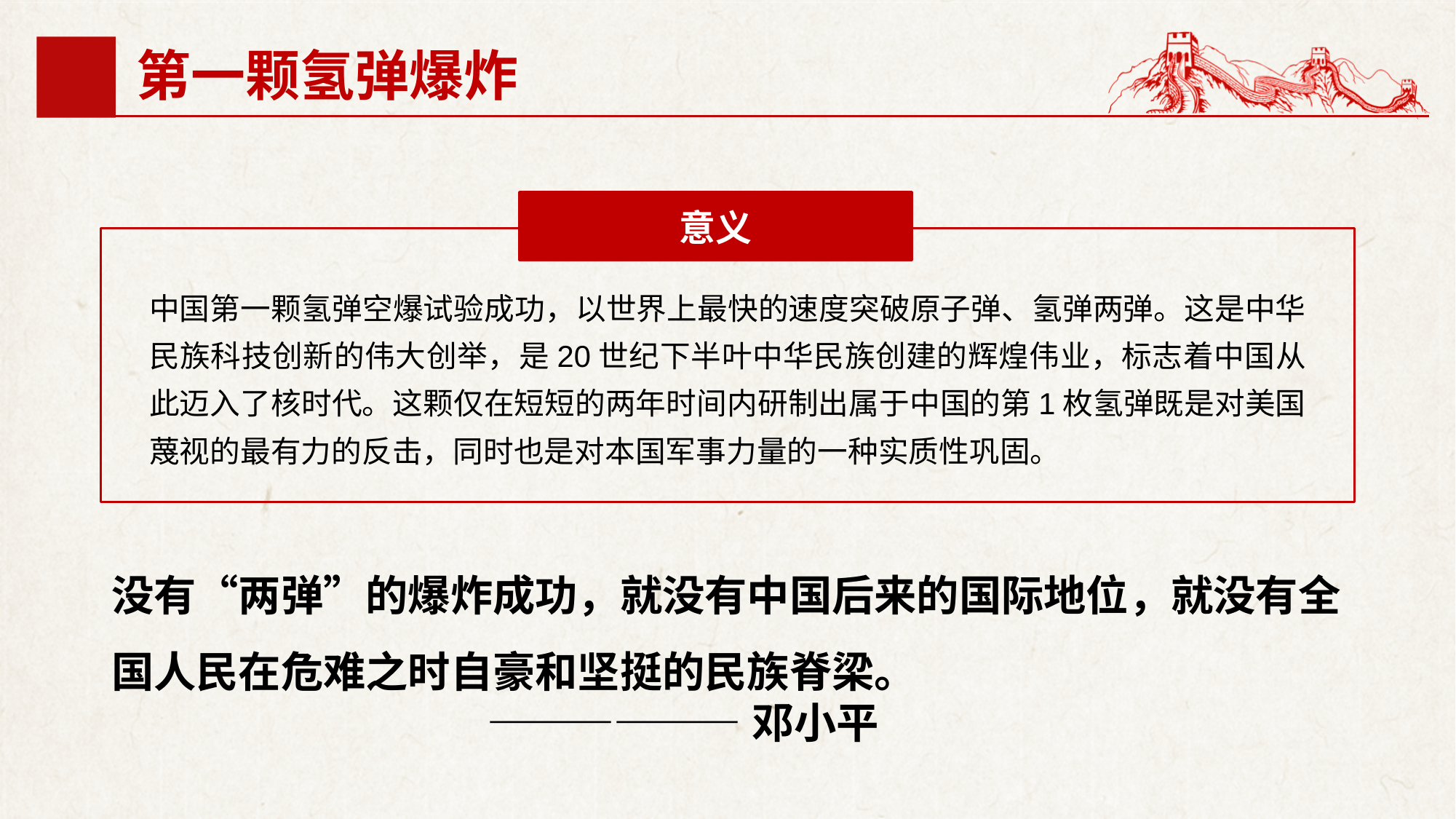

第一颗氢弹爆炸
意义

中国第一颗氢弹空爆试验成功，以世界上最快的速度突破原子弹、氢弹两弹。这是中华民族科技创新的伟大创举，是20世纪下半叶中华民族创建的辉煌伟业，标志着中国从此迈入了核时代。这颗仅在短短的两年时间内研制出属于中国的第1枚氢弹既是对美国蔑视的最有力的反击，同时也是对本国军事力量的一种实质性巩固。

没有“两弹”的爆炸成功，就没有中国后来的国际地位，就没有全国人民在危难之时自豪和坚挺的民族脊梁。
                                       ——————邓小平